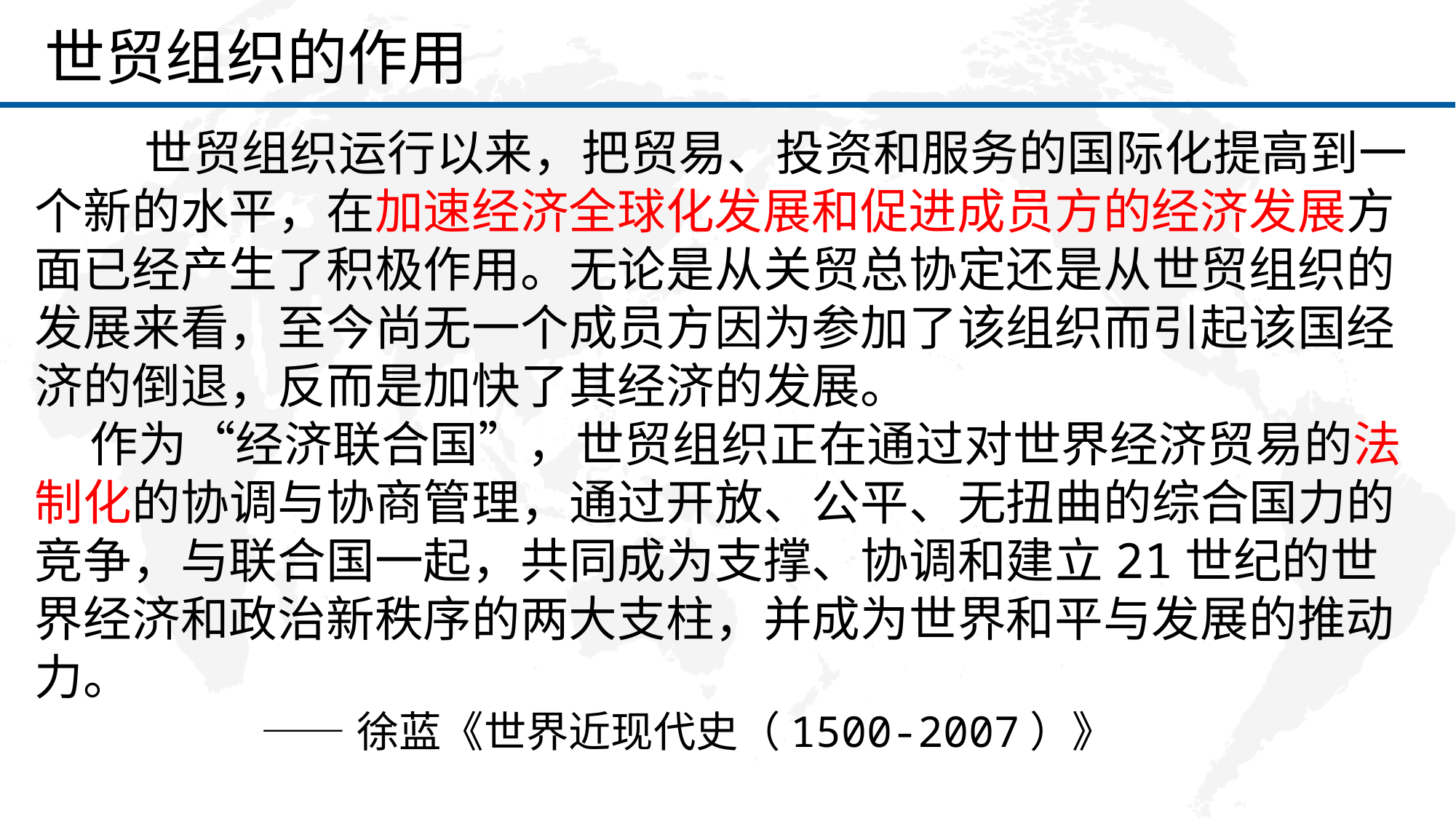

世贸组织的作用
           世贸组织运行以来，把贸易、投资和服务的国际化提高到一个新的水平，在加速经济全球化发展和促进成员方的经济发展方面已经产生了积极作用。无论是从关贸总协定还是从世贸组织的发展来看，至今尚无一个成员方因为参加了该组织而引起该国经济的倒退，反而是加快了其经济的发展。
    作为“经济联合国”，世贸组织正在通过对世界经济贸易的法制化的协调与协商管理，通过开放、公平、无扭曲的综合国力的竞争，与联合国一起，共同成为支撑、协调和建立21世纪的世界经济和政治新秩序的两大支柱，并成为世界和平与发展的推动力。
                        ——徐蓝《世界近现代史（1500-2007）》